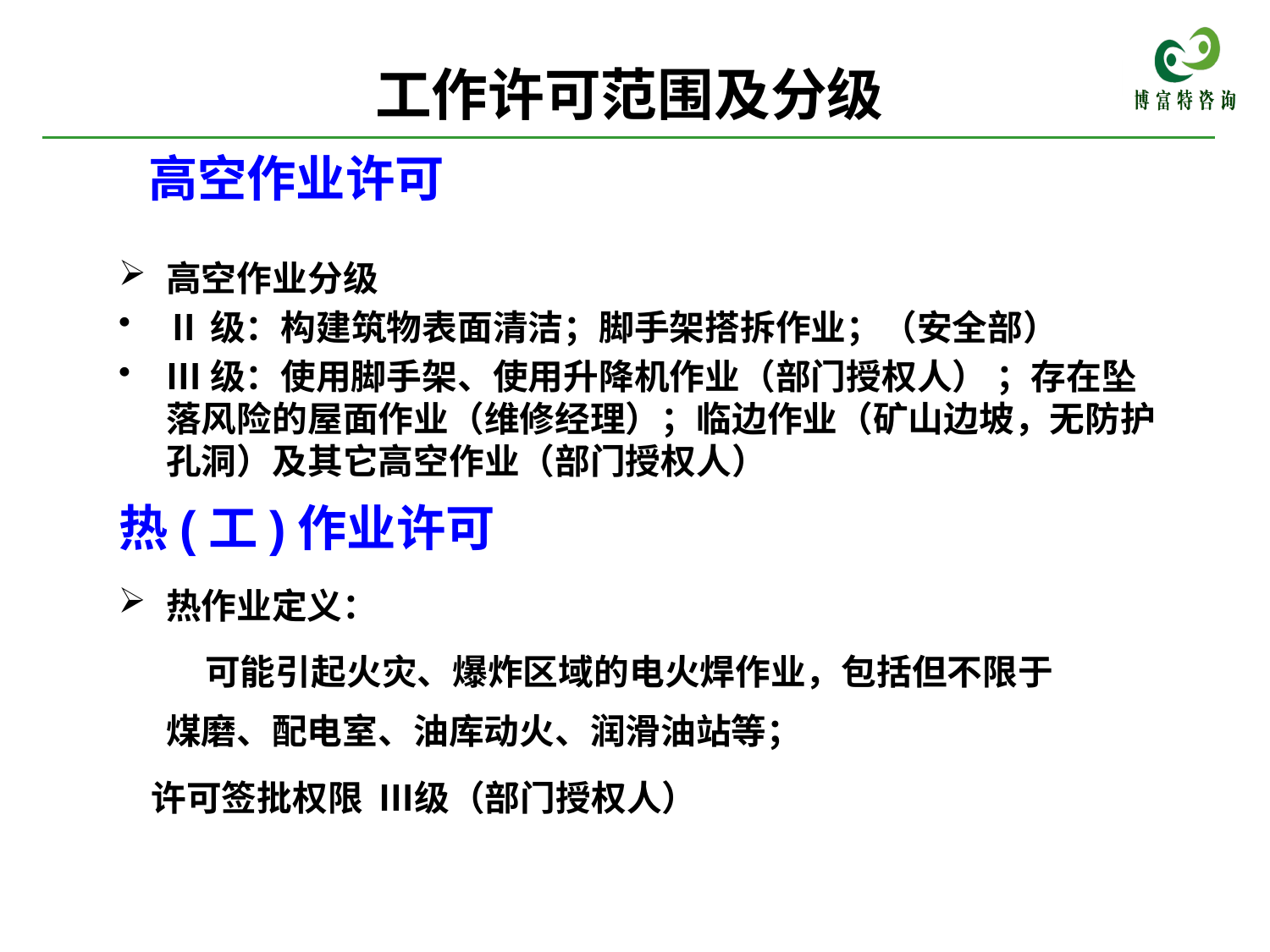

工作许可范围及分级
高空作业许可
高空作业分级
Ⅱ级：构建筑物表面清洁；脚手架搭拆作业；（安全部）
Ⅲ级：使用脚手架、使用升降机作业（部门授权人） ；存在坠落风险的屋面作业（维修经理）；临边作业（矿山边坡，无防护孔洞）及其它高空作业（部门授权人）

热(工)作业许可
热作业定义：
          可能引起火灾、爆炸区域的电火焊作业，包括但不限于煤磨、配电室、油库动火、润滑油站等；
   许可签批权限  Ⅲ级（部门授权人）